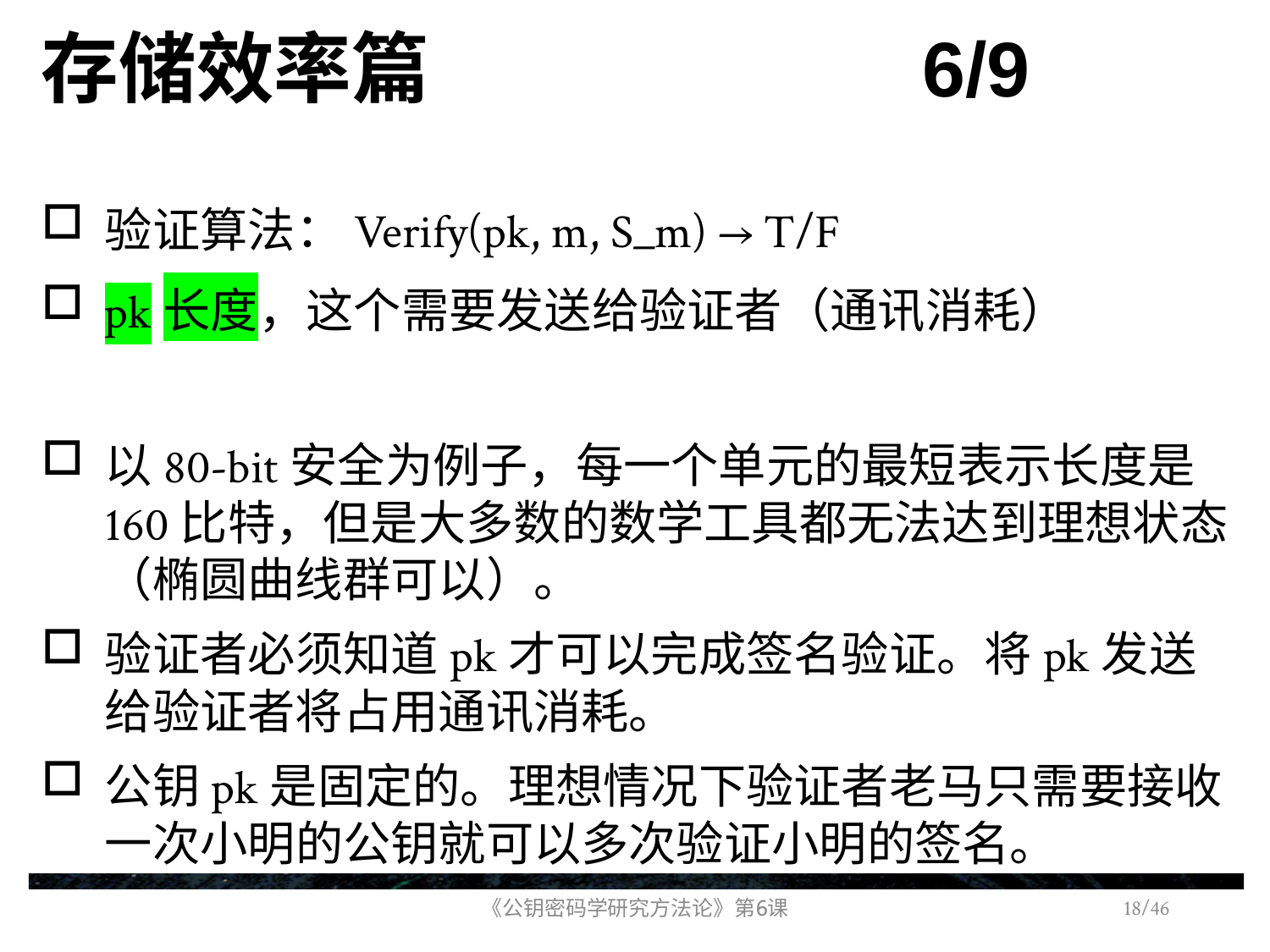

# 存储效率篇                           6/9
验证算法：Verify(pk, m, S_m) → T/F
pk长度，这个需要发送给验证者（通讯消耗）

以80-bit安全为例子，每一个单元的最短表示长度是160比特，但是大多数的数学工具都无法达到理想状态（椭圆曲线群可以）。
验证者必须知道pk才可以完成签名验证。将pk发送给验证者将占用通讯消耗。
公钥pk是固定的。理想情况下验证者老马只需要接收一次小明的公钥就可以多次验证小明的签名。
《公钥密码学研究方法论》第6课
18/46